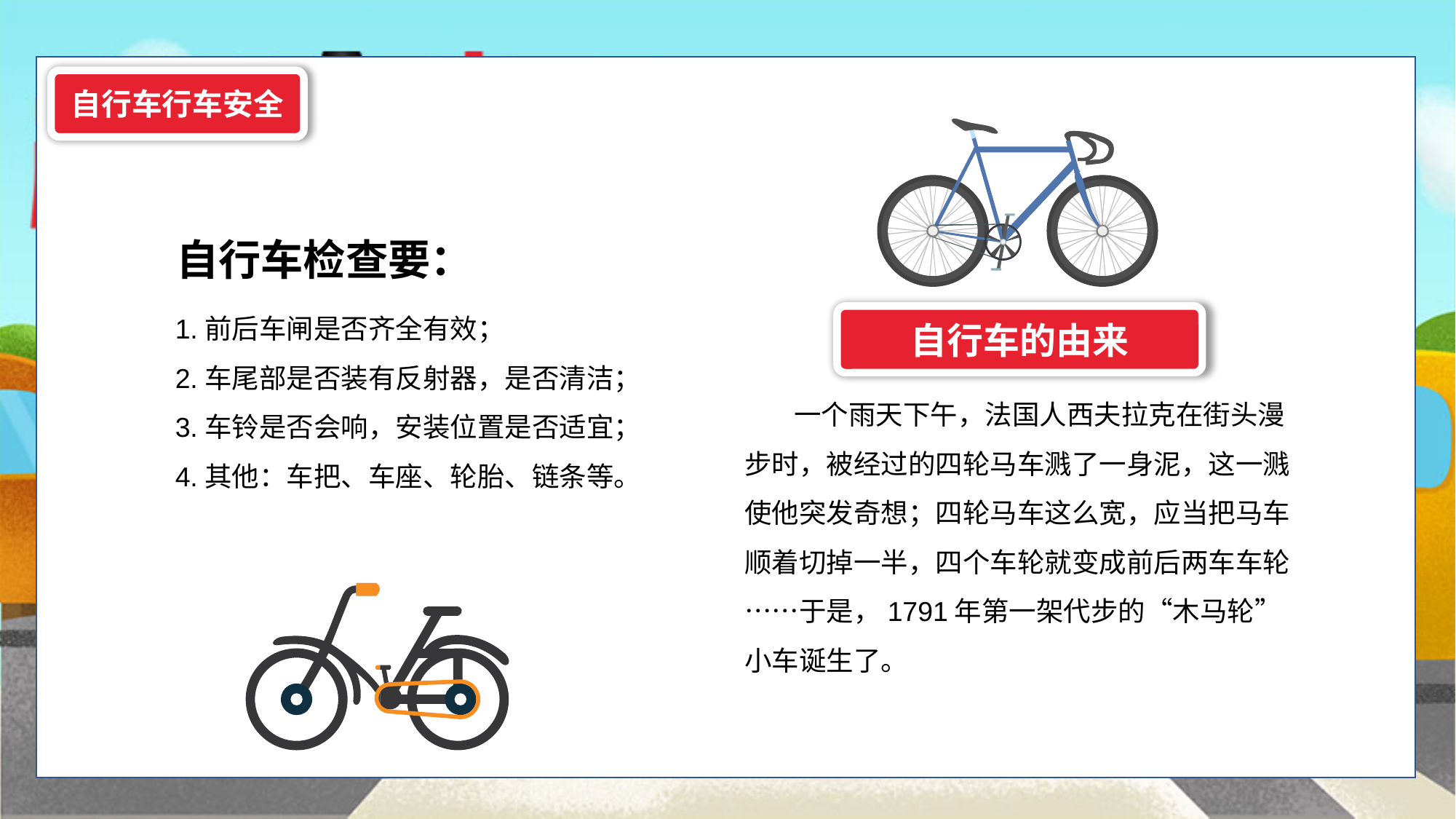

自行车行车安全

自行车检查要：
1.前后车闸是否齐全有效；
2.车尾部是否装有反射器，是否清洁；
3.车铃是否会响，安装位置是否适宜；
4.其他：车把、车座、轮胎、链条等。
自行车的由来
        一个雨天下午，法国人西夫拉克在街头漫步时，被经过的四轮马车溅了一身泥，这一溅使他突发奇想；四轮马车这么宽，应当把马车顺着切掉一半，四个车轮就变成前后两车车轮……于是，1791年第一架代步的“木马轮”小车诞生了。